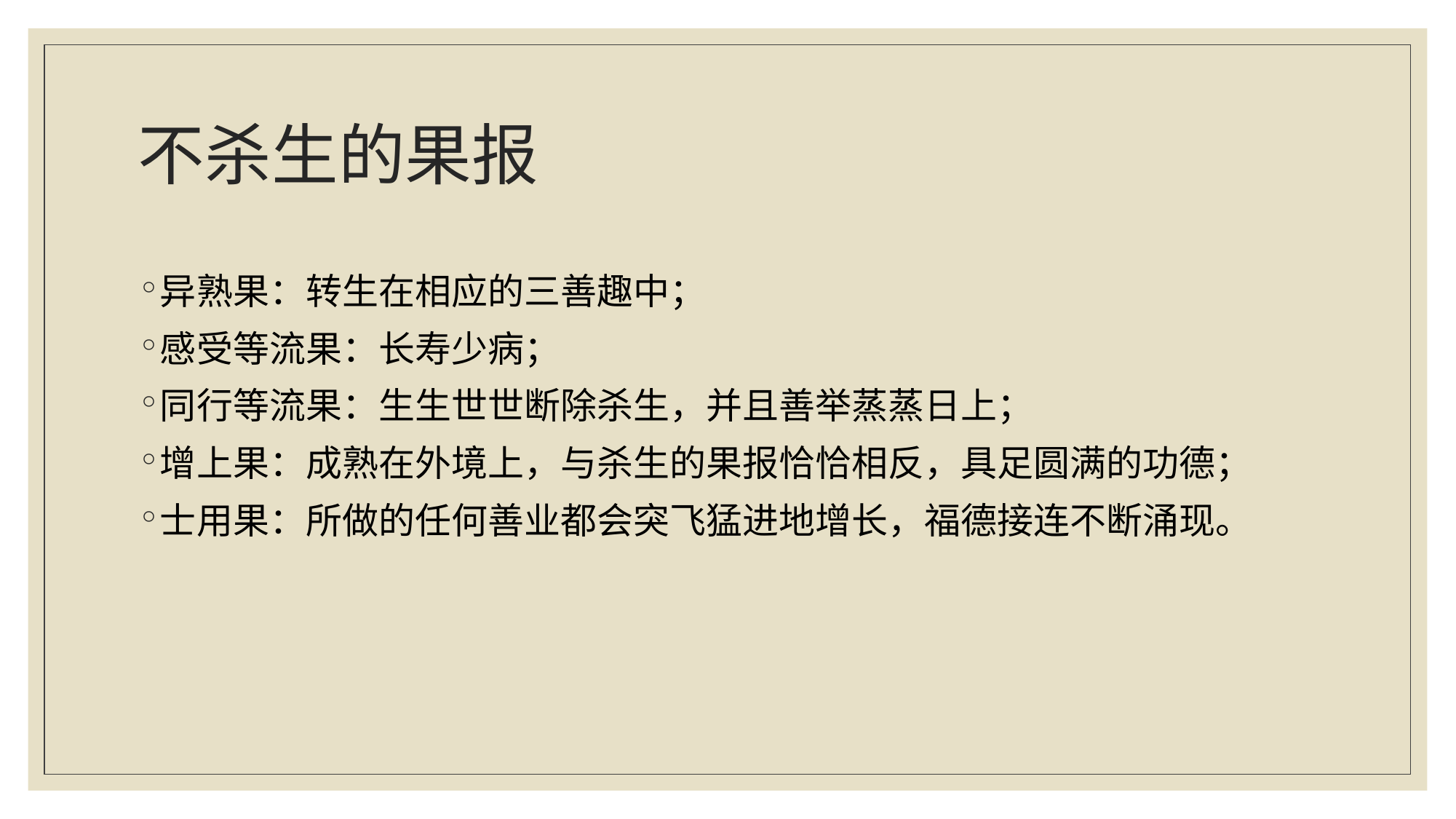

# 不杀生的果报
异熟果：转生在相应的三善趣中；
感受等流果：长寿少病；
同行等流果：生生世世断除杀生，并且善举蒸蒸日上；
增上果：成熟在外境上，与杀生的果报恰恰相反，具足圆满的功德；
士用果：所做的任何善业都会突飞猛进地增长，福德接连不断涌现。